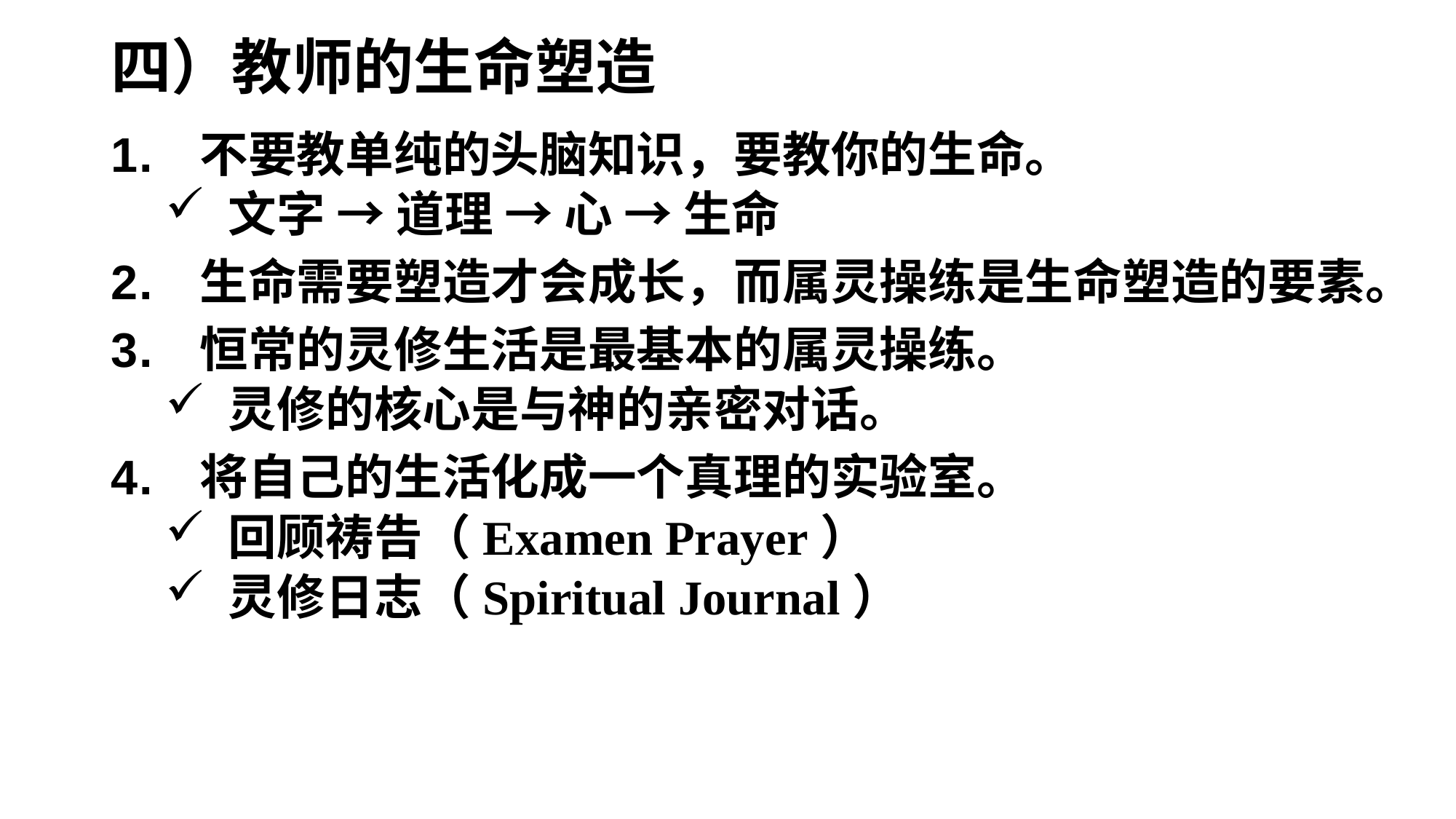

# 四）教师的生命塑造
不要教单纯的头脑知识，要教你的生命。
 文字 → 道理 → 心 → 生命
生命需要塑造才会成长，而属灵操练是生命塑造的要素。
恒常的灵修生活是最基本的属灵操练。
 灵修的核心是与神的亲密对话。
将自己的生活化成一个真理的实验室。
 回顾祷告（Examen Prayer）
 灵修日志（Spiritual Journal）